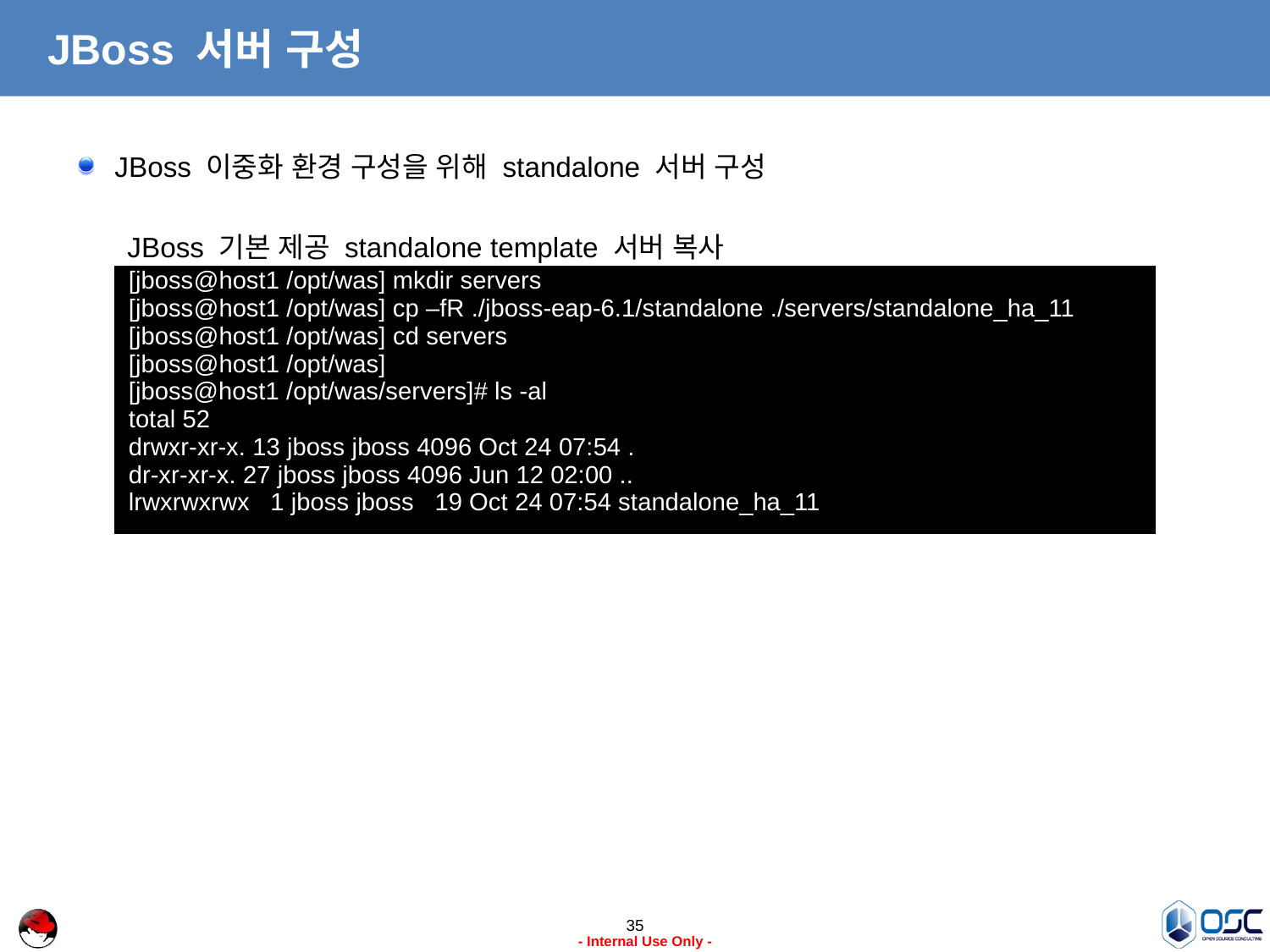

# JBoss 서버 구성
JBoss 이중화 환경 구성을 위해 standalone 서버 구성
JBoss 기본 제공 standalone template 서버 복사

| [jboss@host1 /opt/was] mkdir servers [jboss@host1 /opt/was] cp –fR ./jboss-eap-6.1/standalone ./servers/standalone\_ha\_11 [jboss@host1 /opt/was] cd servers [jboss@host1 /opt/was] [jboss@host1 /opt/was/servers]# ls -al total 52 drwxr-xr-x. 13 jboss jboss 4096 Oct 24 07:54 . dr-xr-xr-x. 27 jboss jboss 4096 Jun 12 02:00 .. lrwxrwxrwx 1 jboss jboss 19 Oct 24 07:54 standalone\_ha\_11 |
| --- |